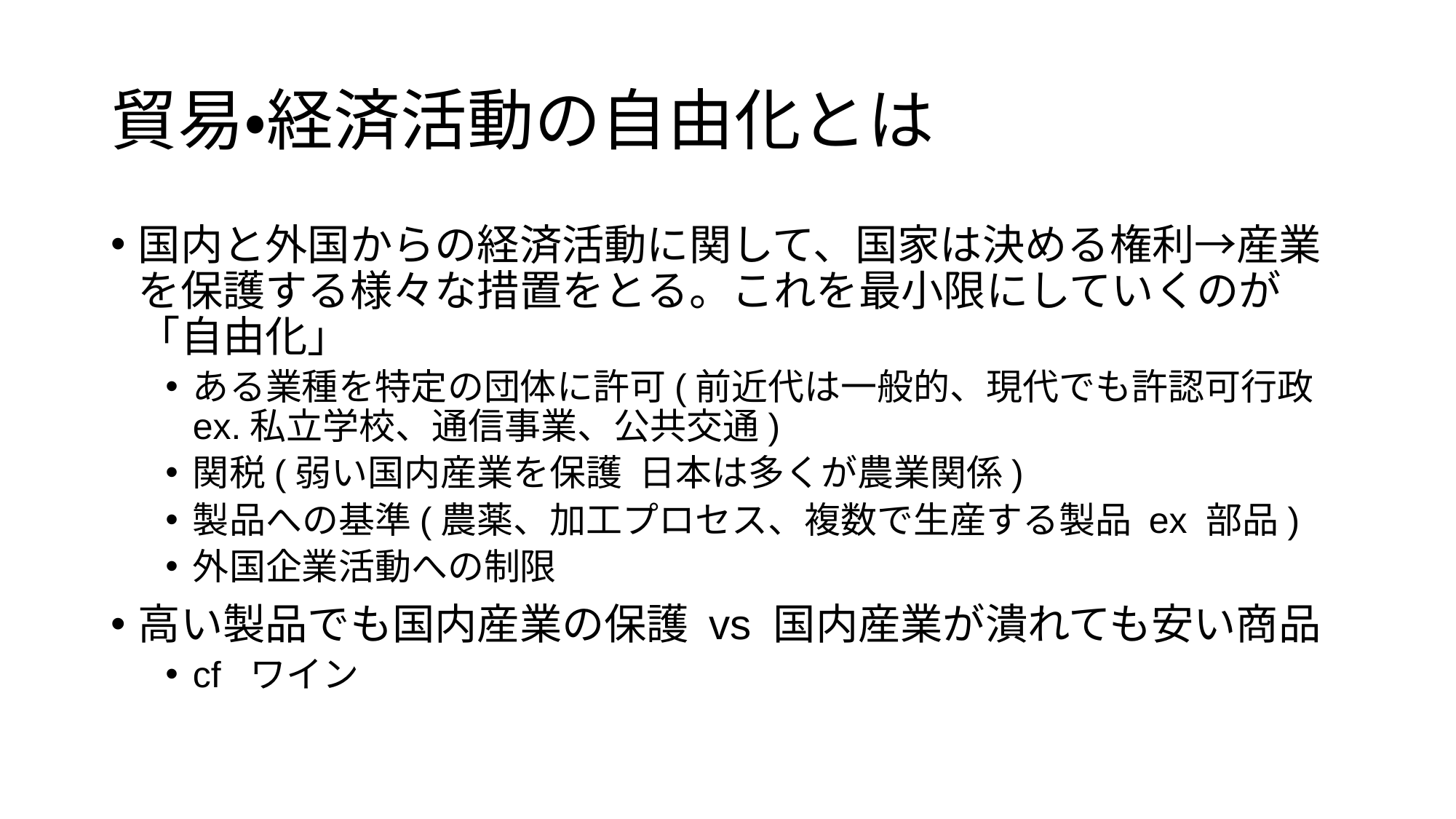

# 貿易・経済活動の自由化とは
国内と外国からの経済活動に関して、国家は決める権利→産業を保護する様々な措置をとる。これを最小限にしていくのが「自由化」
ある業種を特定の団体に許可(前近代は一般的、現代でも許認可行政 ex.私立学校、通信事業、公共交通)
関税(弱い国内産業を保護  日本は多くが農業関係)
製品への基準(農薬、加工プロセス、複数で生産する製品 ex 部品)
外国企業活動への制限
高い製品でも国内産業の保護 vs 国内産業が潰れても安い商品
cf  ワイン